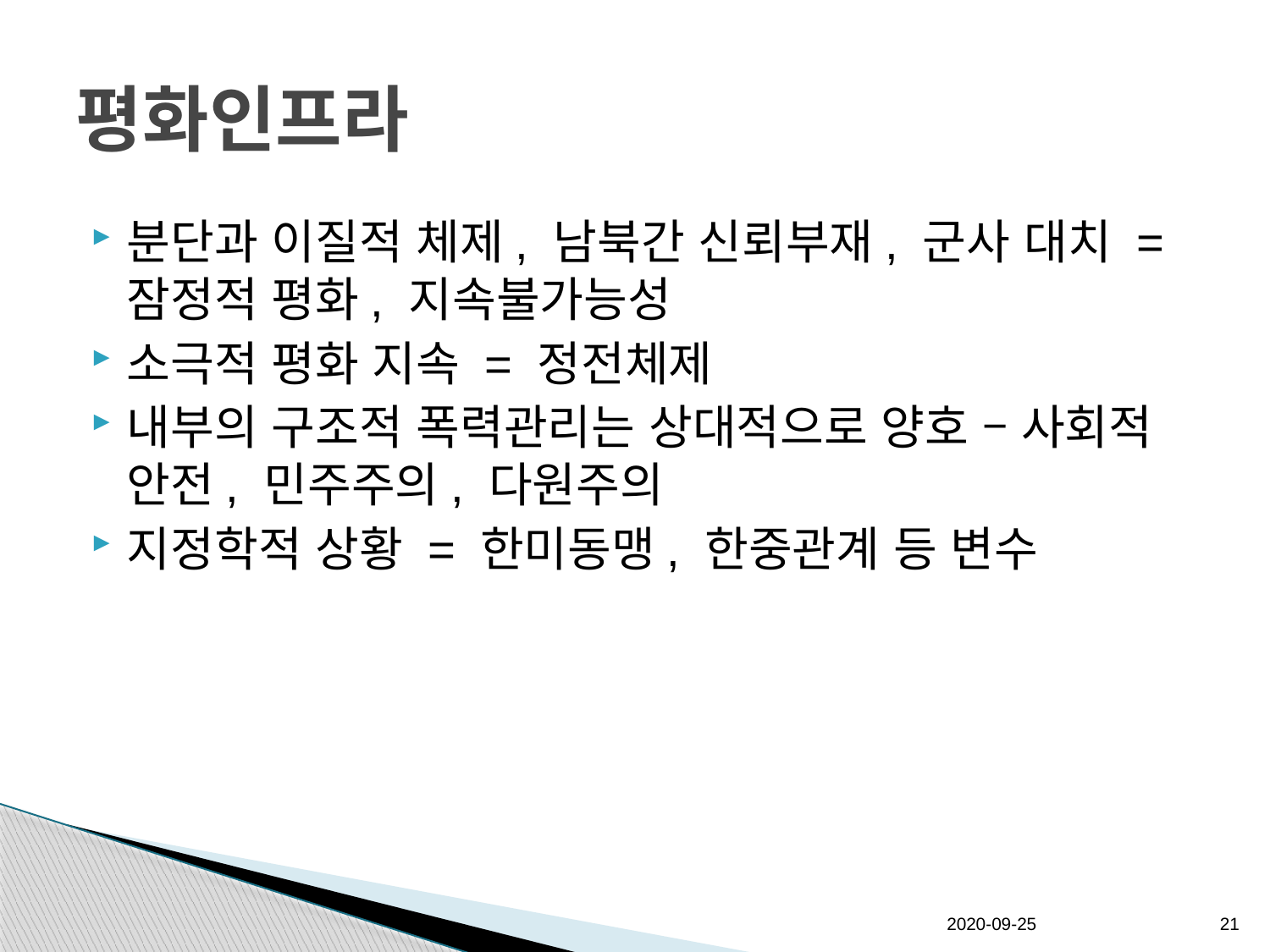

# 평화인프라
분단과 이질적 체제, 남북간 신뢰부재, 군사 대치 = 잠정적 평화, 지속불가능성
소극적 평화 지속 = 정전체제
내부의 구조적 폭력관리는 상대적으로 양호 – 사회적 안전, 민주주의, 다원주의
지정학적 상황 = 한미동맹, 한중관계 등 변수
2020-09-25
21